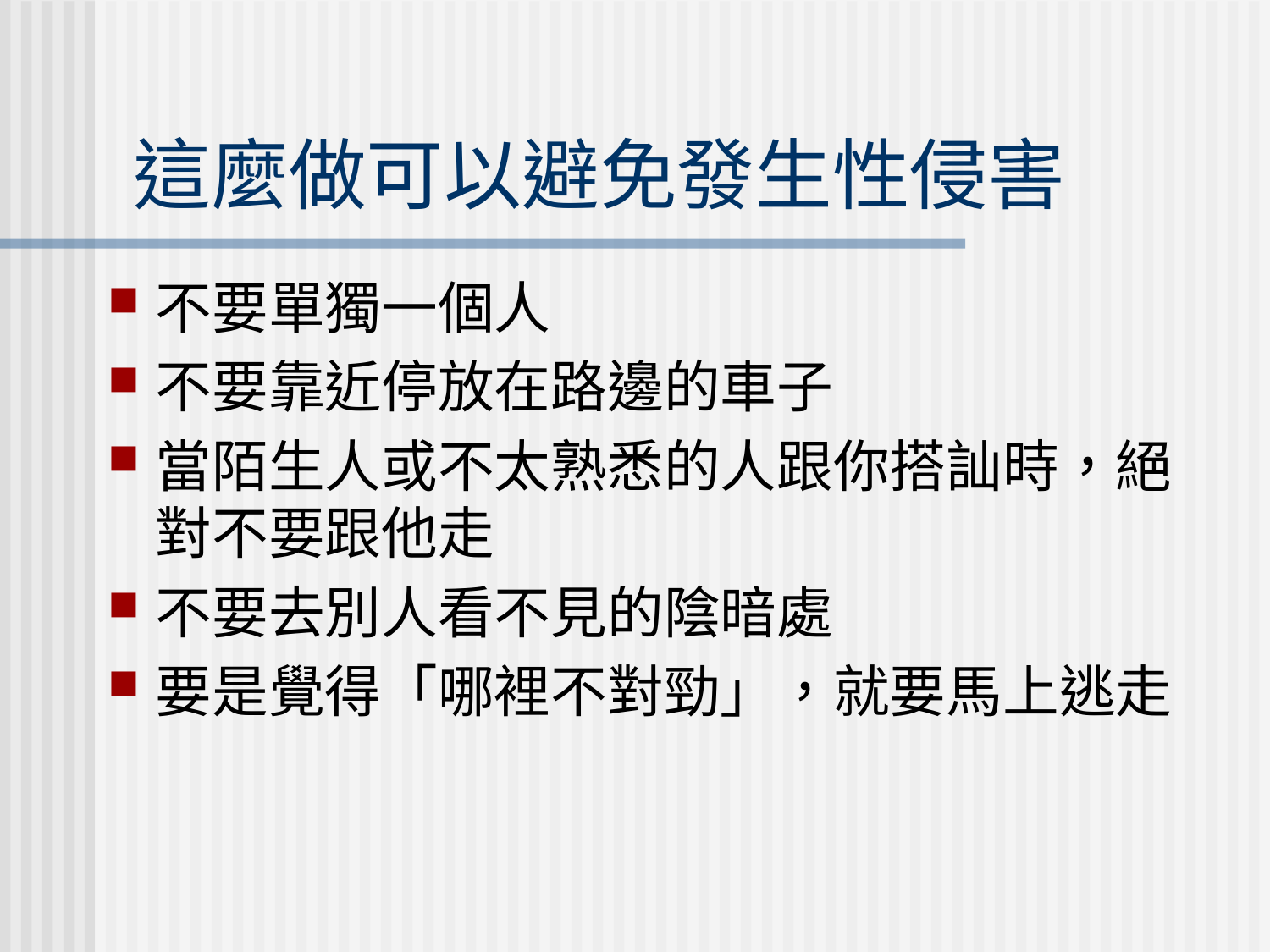

# 這麼做可以避免發生性侵害
不要單獨一個人
不要靠近停放在路邊的車子
當陌生人或不太熟悉的人跟你搭訕時，絕對不要跟他走
不要去別人看不見的陰暗處
要是覺得「哪裡不對勁」，就要馬上逃走